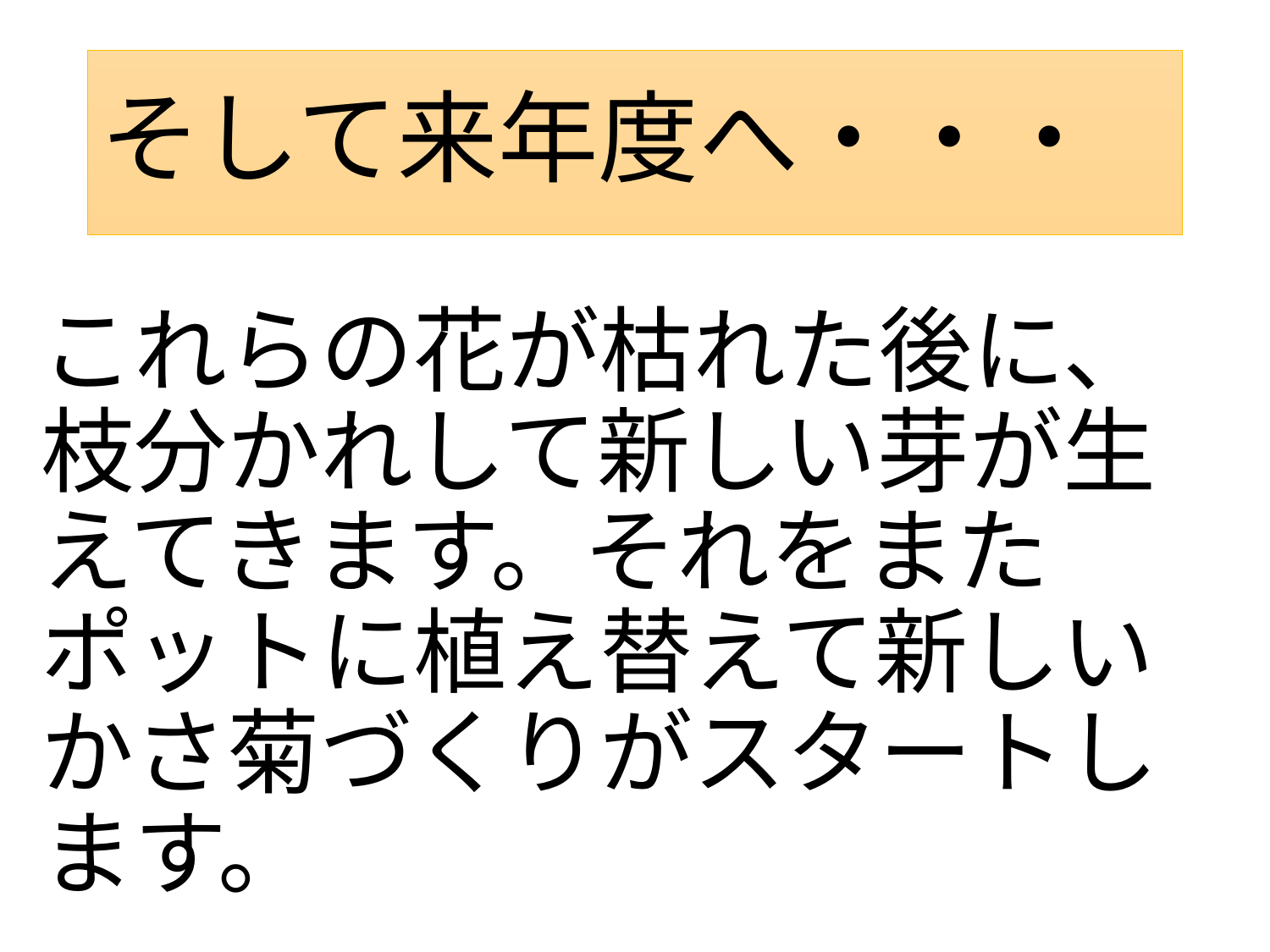

# そして来年度へ・・・
これらの花が枯れた後に、枝分かれして新しい芽が生えてきます。それをまたポットに植え替えて新しいかさ菊づくりがスタートします。